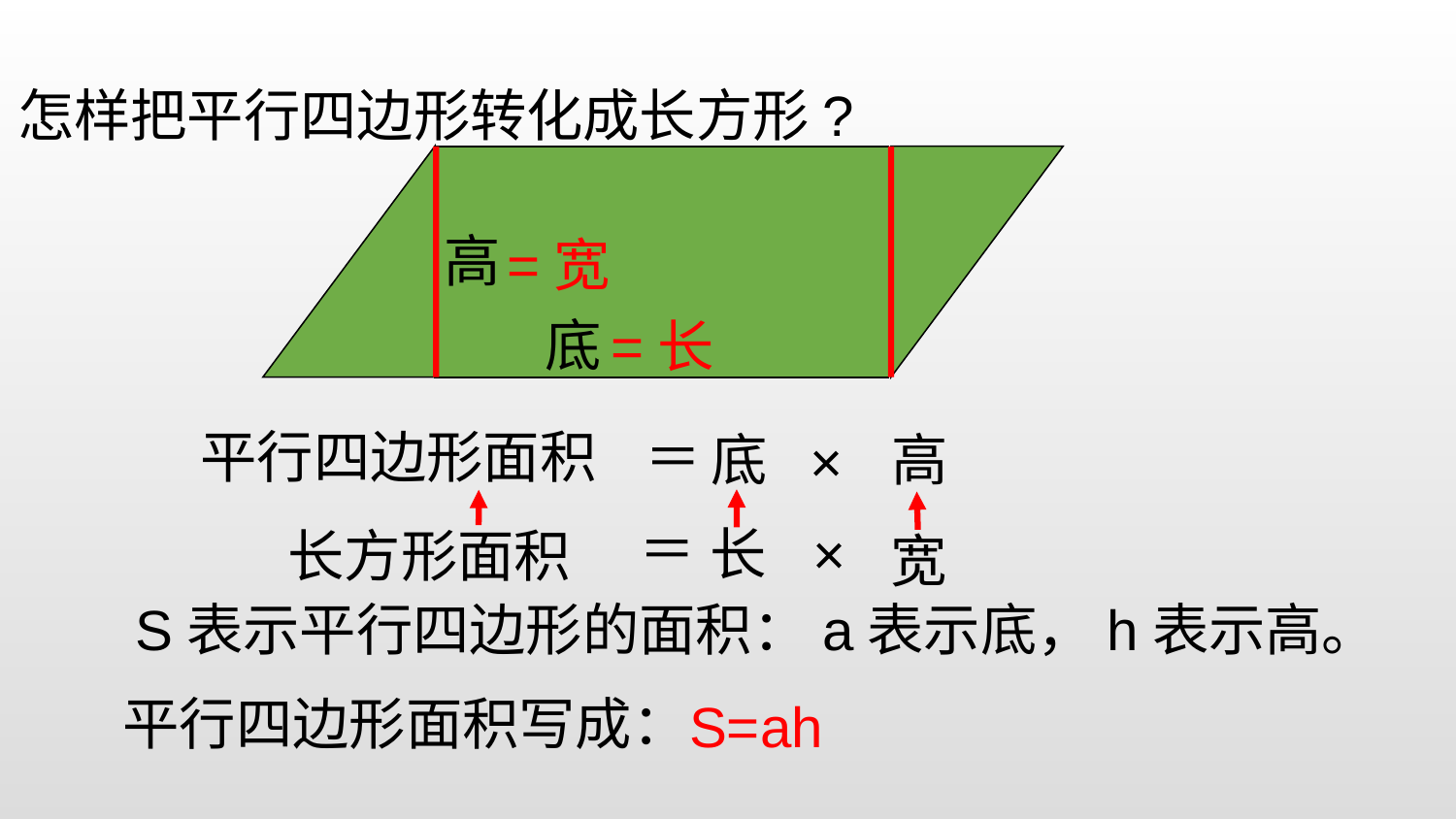

怎样把平行四边形转化成长方形?

|  |
| --- |

高
=宽
底
=长
平行四边形面积
底
高
＝
×

长
长方形面积
＝
×
宽

S表示平行四边形的面积：a表示底，h表示高。

平行四边形面积写成：
S=ah